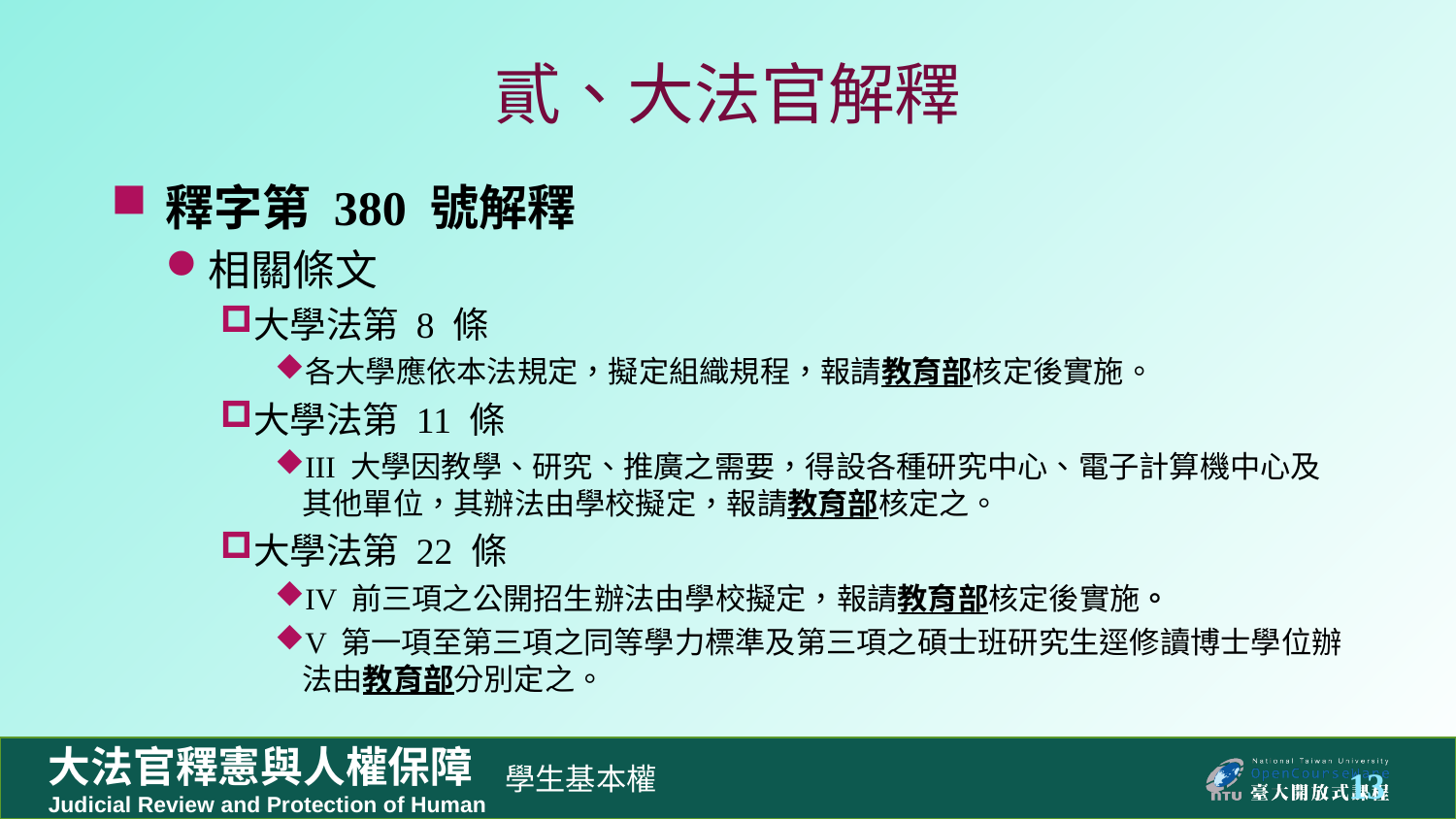

# 貳、大法官解釋
釋字第 380 號解釋
相關條文
大學法第 8 條
各大學應依本法規定，擬定組織規程，報請教育部核定後實施。
大學法第 11 條
III 大學因教學、研究、推廣之需要，得設各種研究中心、電子計算機中心及其他單位，其辦法由學校擬定，報請教育部核定之。
大學法第 22 條
IV 前三項之公開招生辦法由學校擬定，報請教育部核定後實施。
V 第一項至第三項之同等學力標準及第三項之碩士班研究生逕修讀博士學位辦法由教育部分別定之。